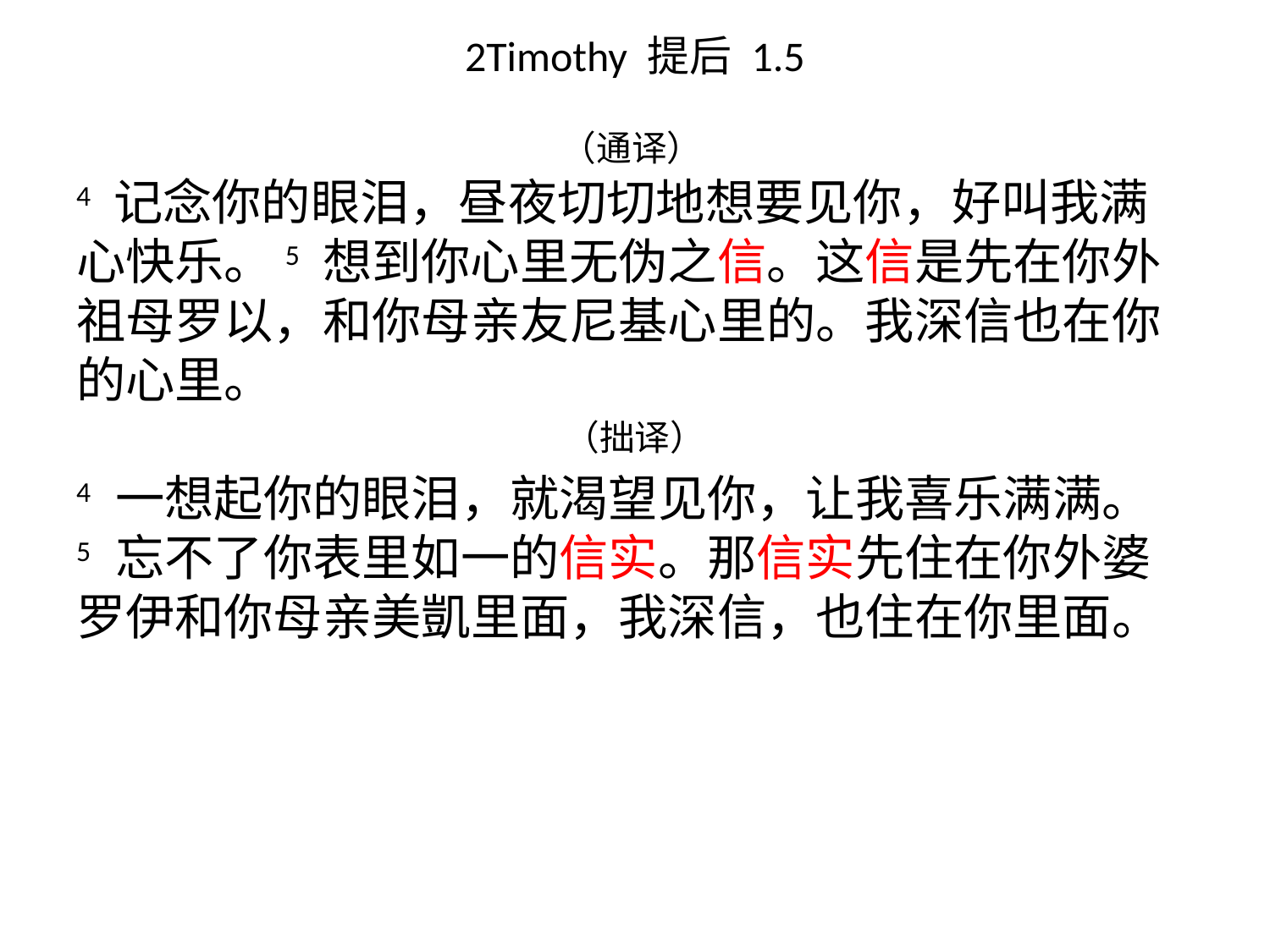

# 2Timothy 提后 1.5
（通译）
4 记念你的眼泪，昼夜切切地想要见你，好叫我满心快乐。5 想到你心里无伪之信。这信是先在你外祖母罗以，和你母亲友尼基心里的。我深信也在你的心里。
（拙译）
4  一想起你的眼泪，就渴望见你，让我喜乐满满。    5  忘不了你表里如一的信实。那信实先住在你外婆罗伊和你母亲美凱里面，我深信，也住在你里面。